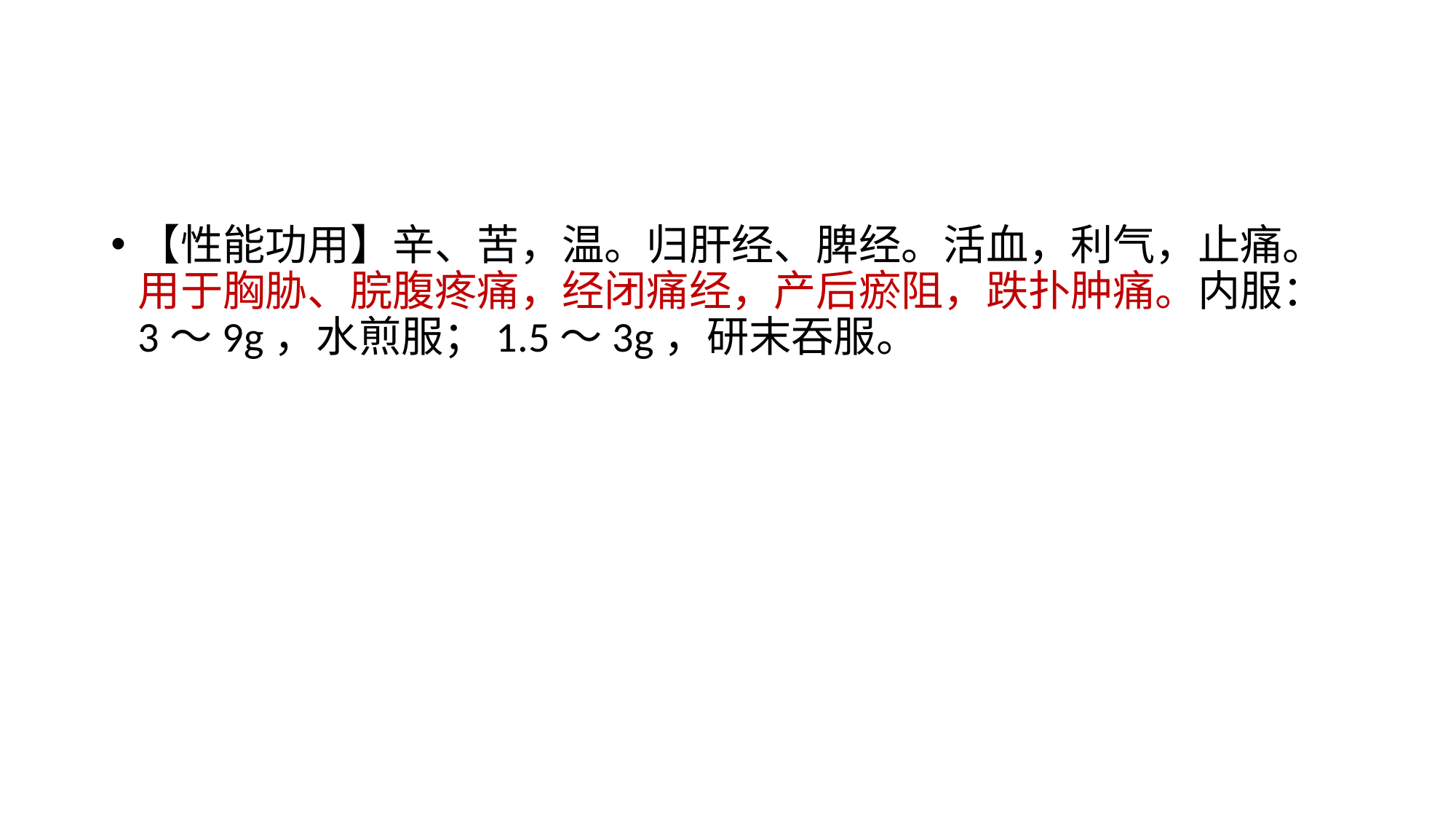

#
【性能功用】辛、苦，温。归肝经、脾经。活血，利气，止痛。用于胸胁、脘腹疼痛，经闭痛经，产后瘀阻，跌扑肿痛。内服：3～9g，水煎服；1.5～3g，研末吞服。